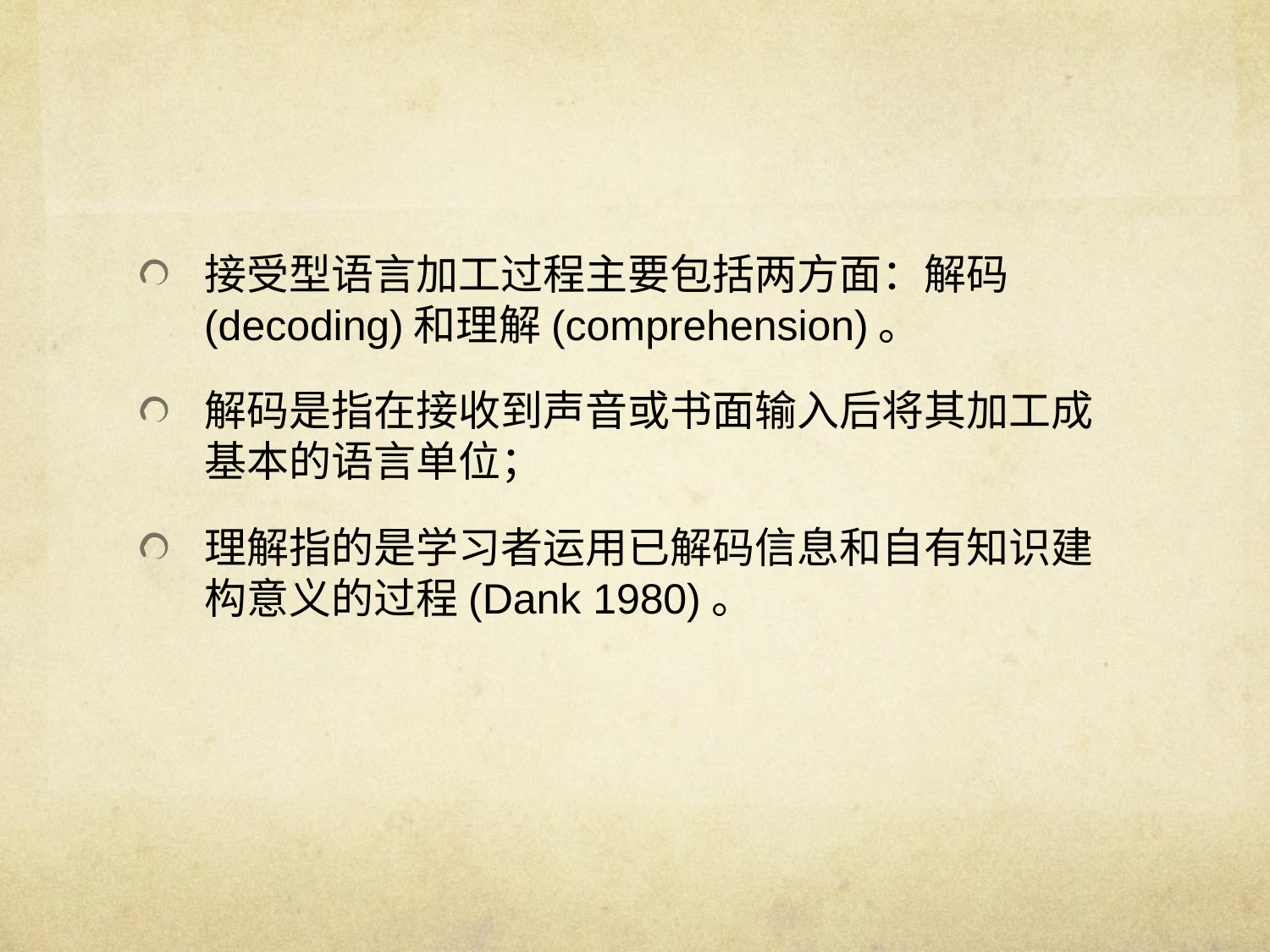

#
接受型语言加工过程主要包括两方面：解码(decoding)和理解(comprehension)。
解码是指在接收到声音或书面输入后将其加工成基本的语言单位；
理解指的是学习者运用已解码信息和自有知识建构意义的过程(Dank 1980)。